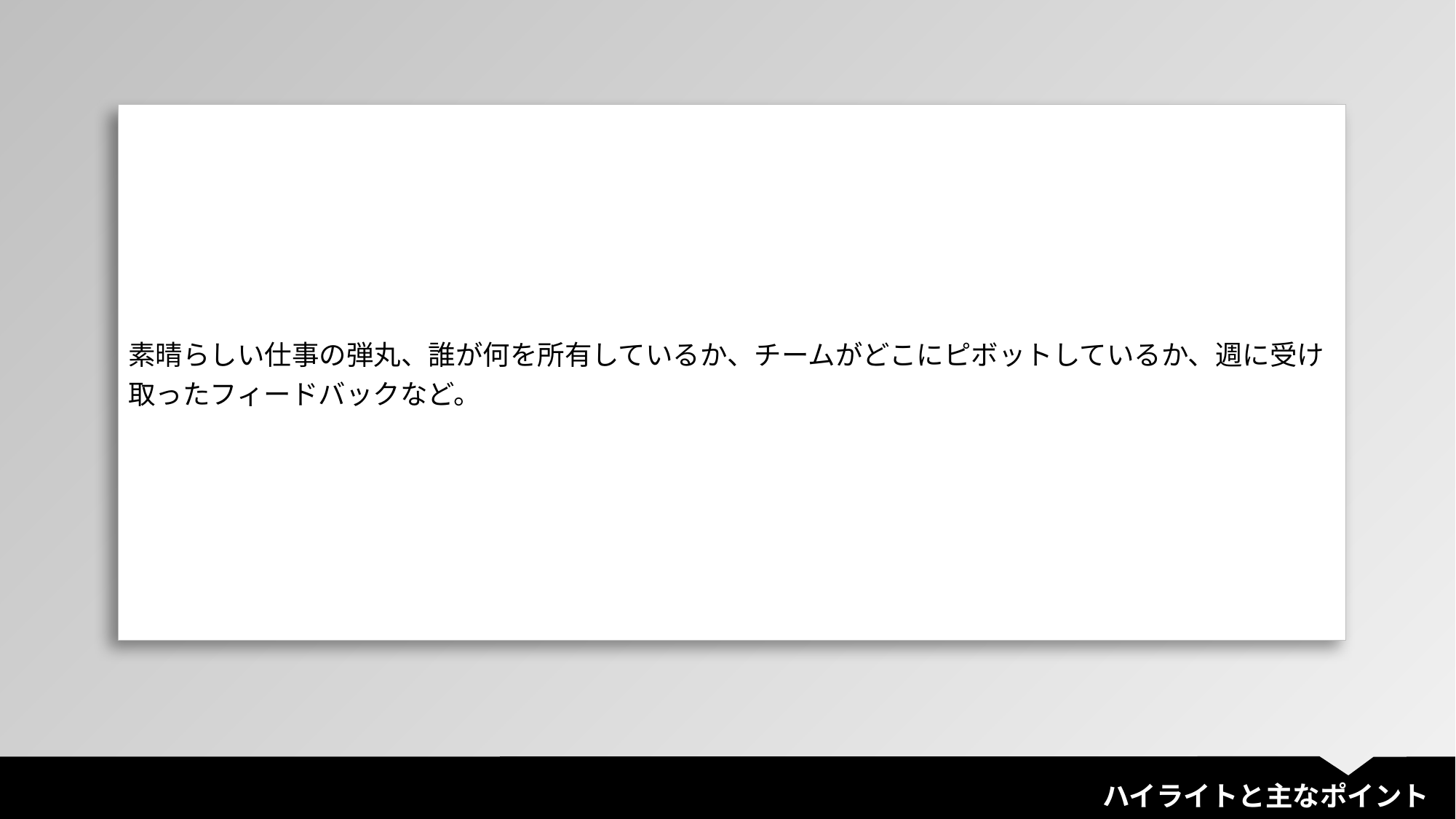

| 素晴らしい仕事の弾丸、誰が何を所有しているか、チームがどこにピボットしているか、週に受け取ったフィードバックなど。 |
| --- |

ハイライトと主なポイント